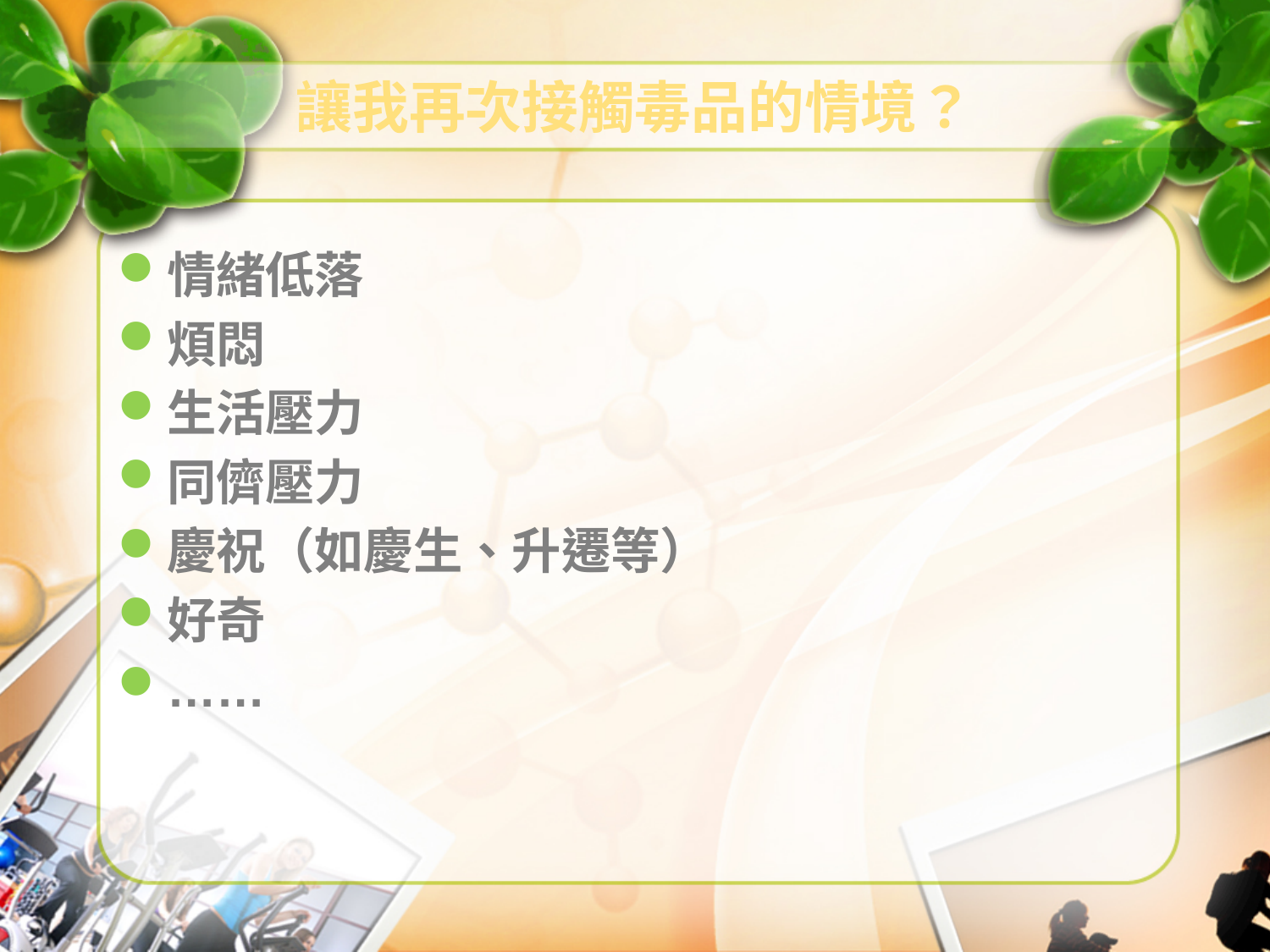

# 讓我再次接觸毒品的情境？
情緒低落
煩悶
生活壓力
同儕壓力
慶祝（如慶生、升遷等）
好奇
……